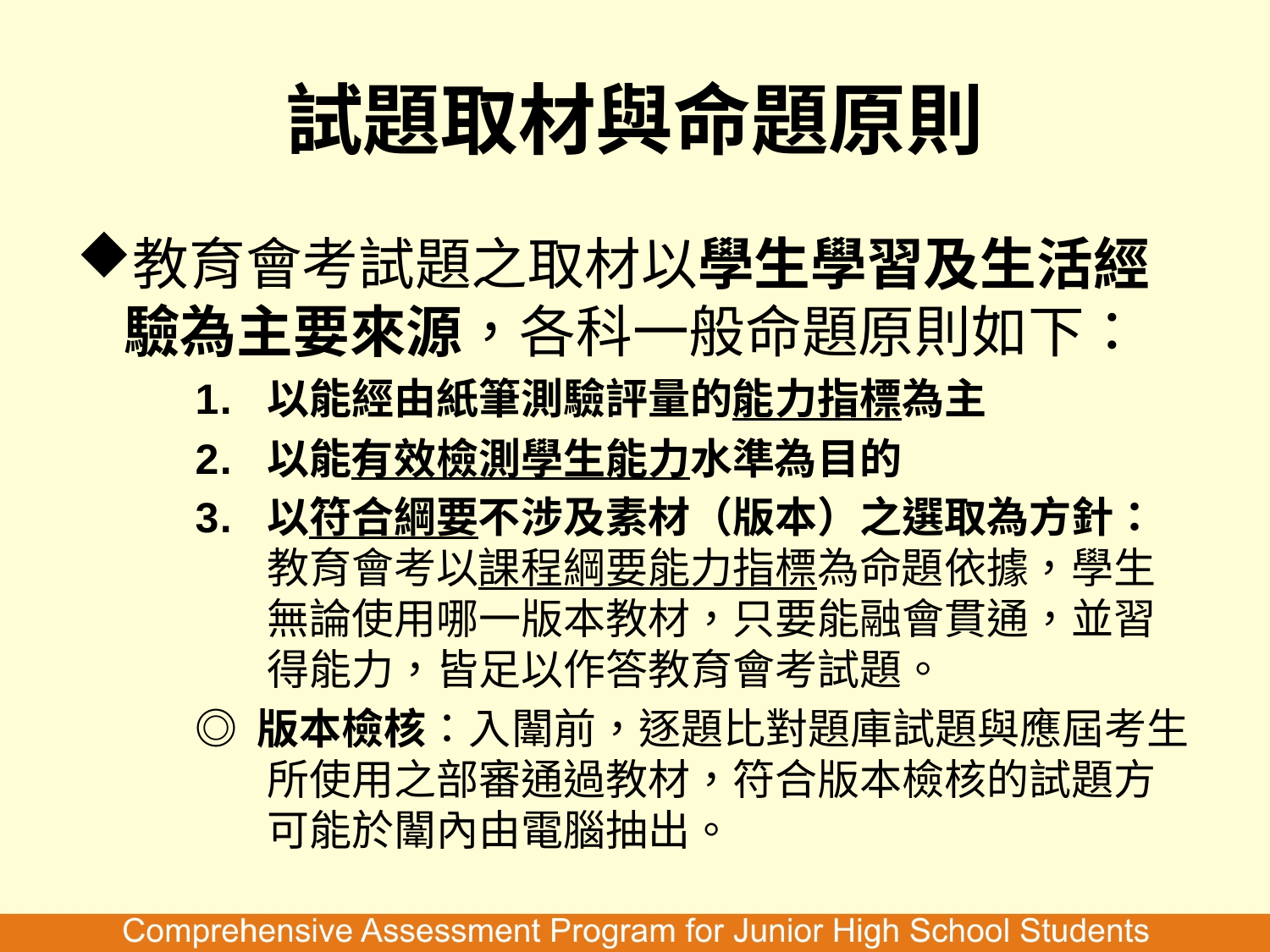

# 試題取材與命題原則
教育會考試題之取材以學生學習及生活經驗為主要來源，各科一般命題原則如下：
以能經由紙筆測驗評量的能力指標為主
以能有效檢測學生能力水準為目的
以符合綱要不涉及素材（版本）之選取為方針：教育會考以課程綱要能力指標為命題依據，學生無論使用哪一版本教材，只要能融會貫通，並習得能力，皆足以作答教育會考試題。
◎ 版本檢核：入闈前，逐題比對題庫試題與應屆考生所使用之部審通過教材，符合版本檢核的試題方可能於闈內由電腦抽出。